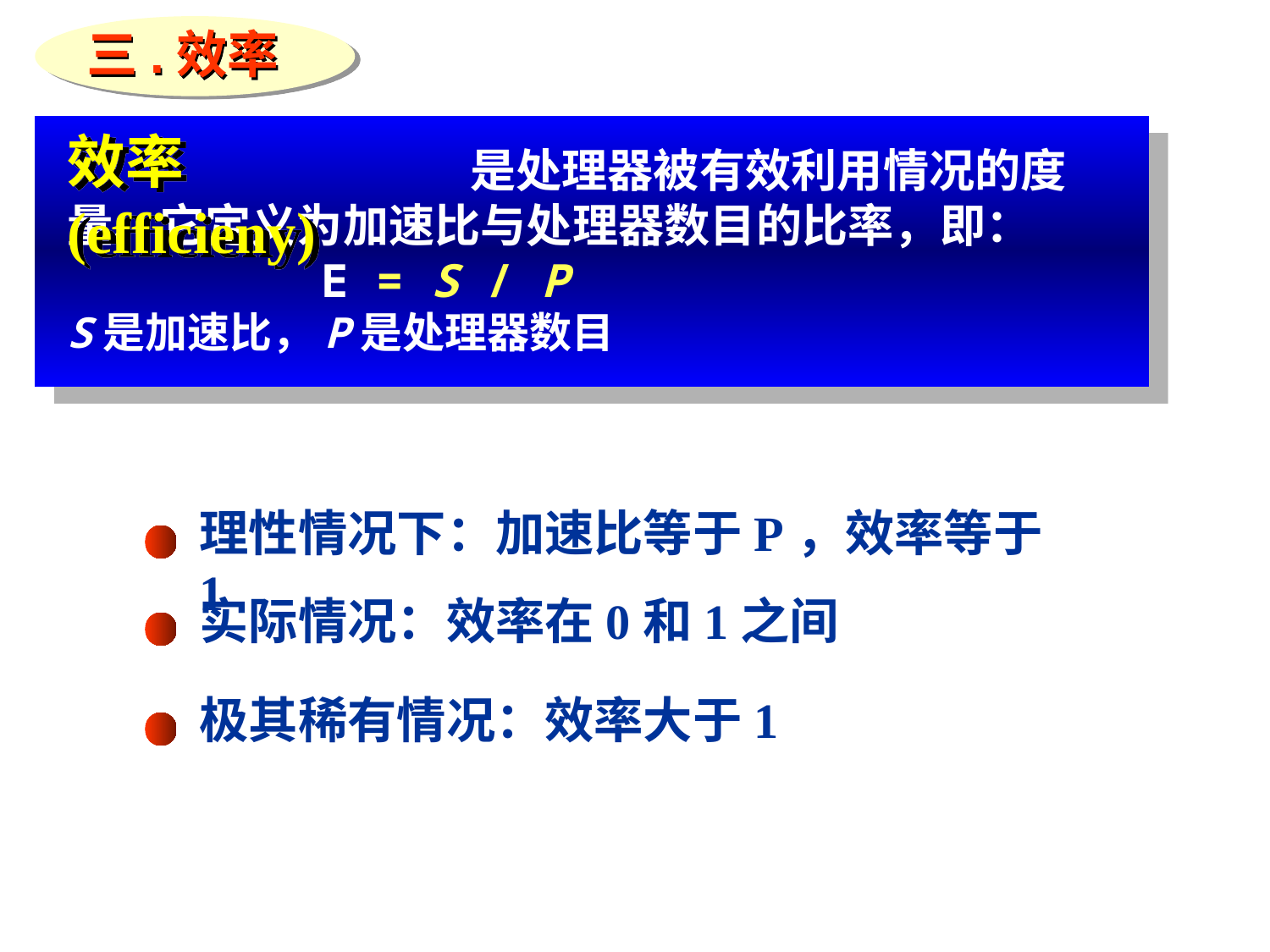

三.效率

效率 (efficieny)
			 是处理器被有效利用情况的度量。它定义为加速比与处理器数目的比率，即：
		E = S / P
S是加速比，P是处理器数目
理性情况下：加速比等于P，效率等于1

实际情况：效率在0和1之间

极其稀有情况：效率大于1